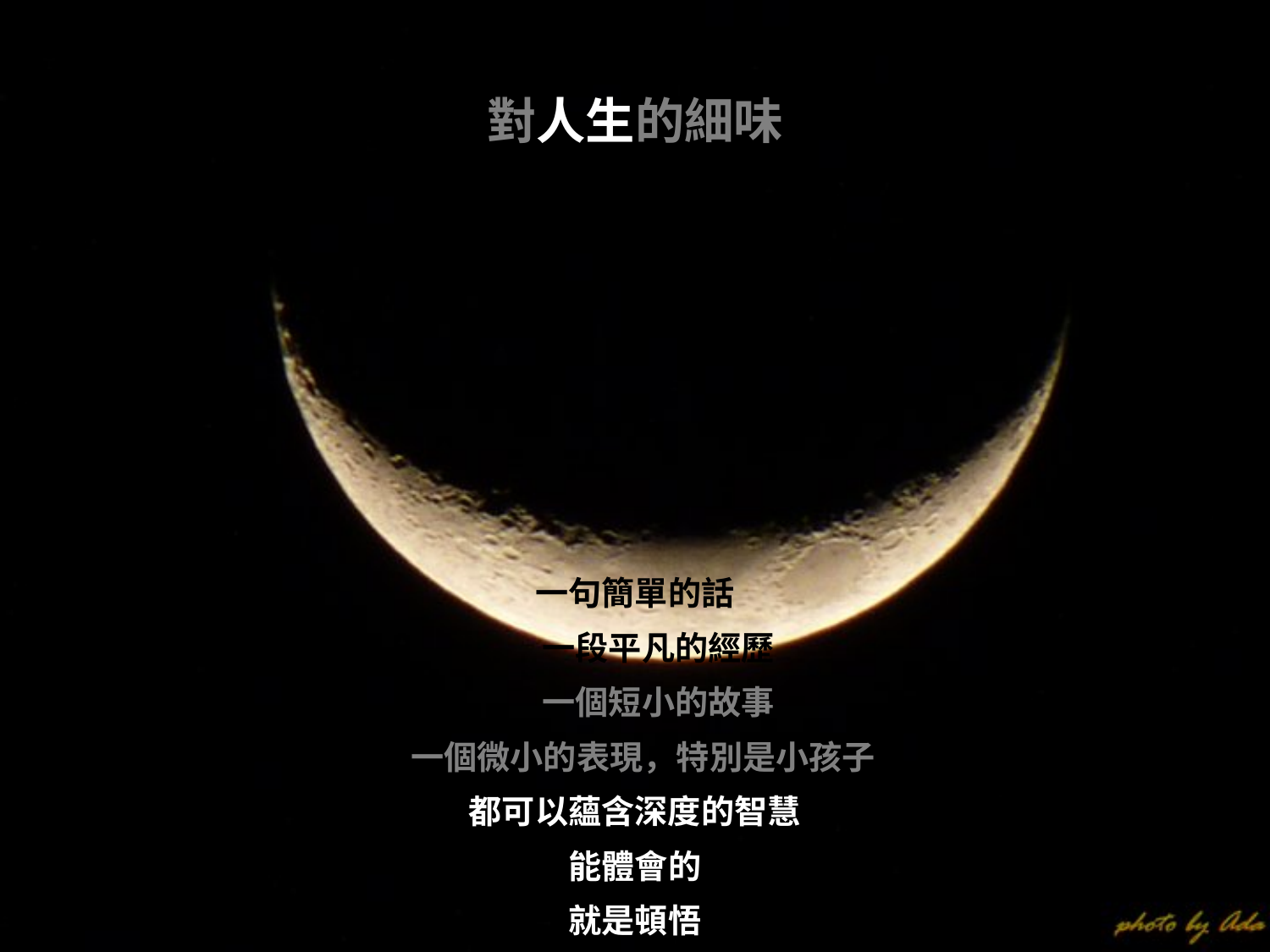

# 對人生的細味
一句簡單的話
     一段平凡的經歷
     一個短小的故事
 一個微小的表現，特別是小孩子
都可以蘊含深度的智慧
能體會的
就是頓悟